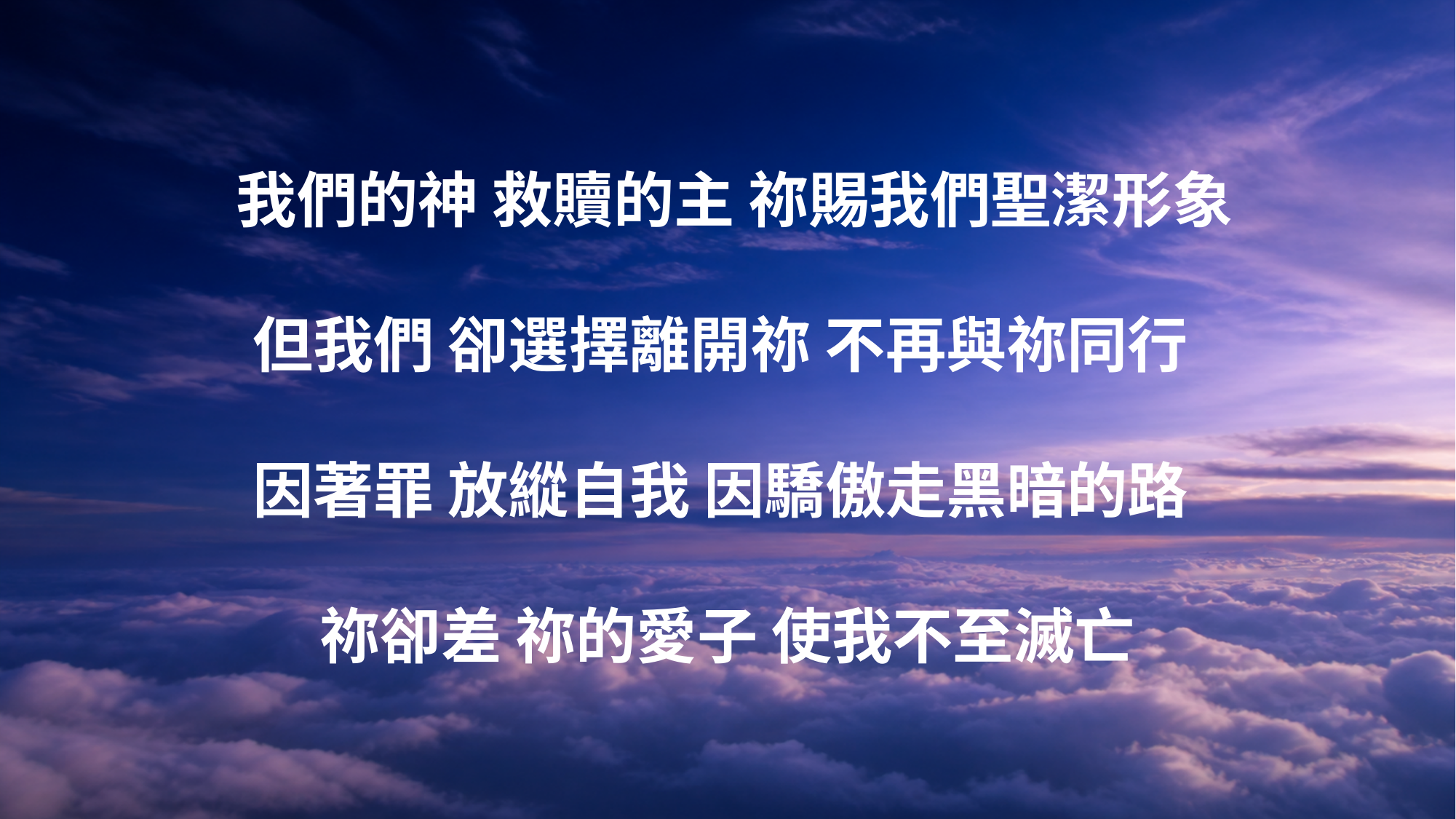

我們的神 救贖的主 祢賜我們聖潔形象
但我們 卻選擇離開祢 不再與祢同行
因著罪 放縱自我 因驕傲走黑暗的路
祢卻差 祢的愛子 使我不至滅亡